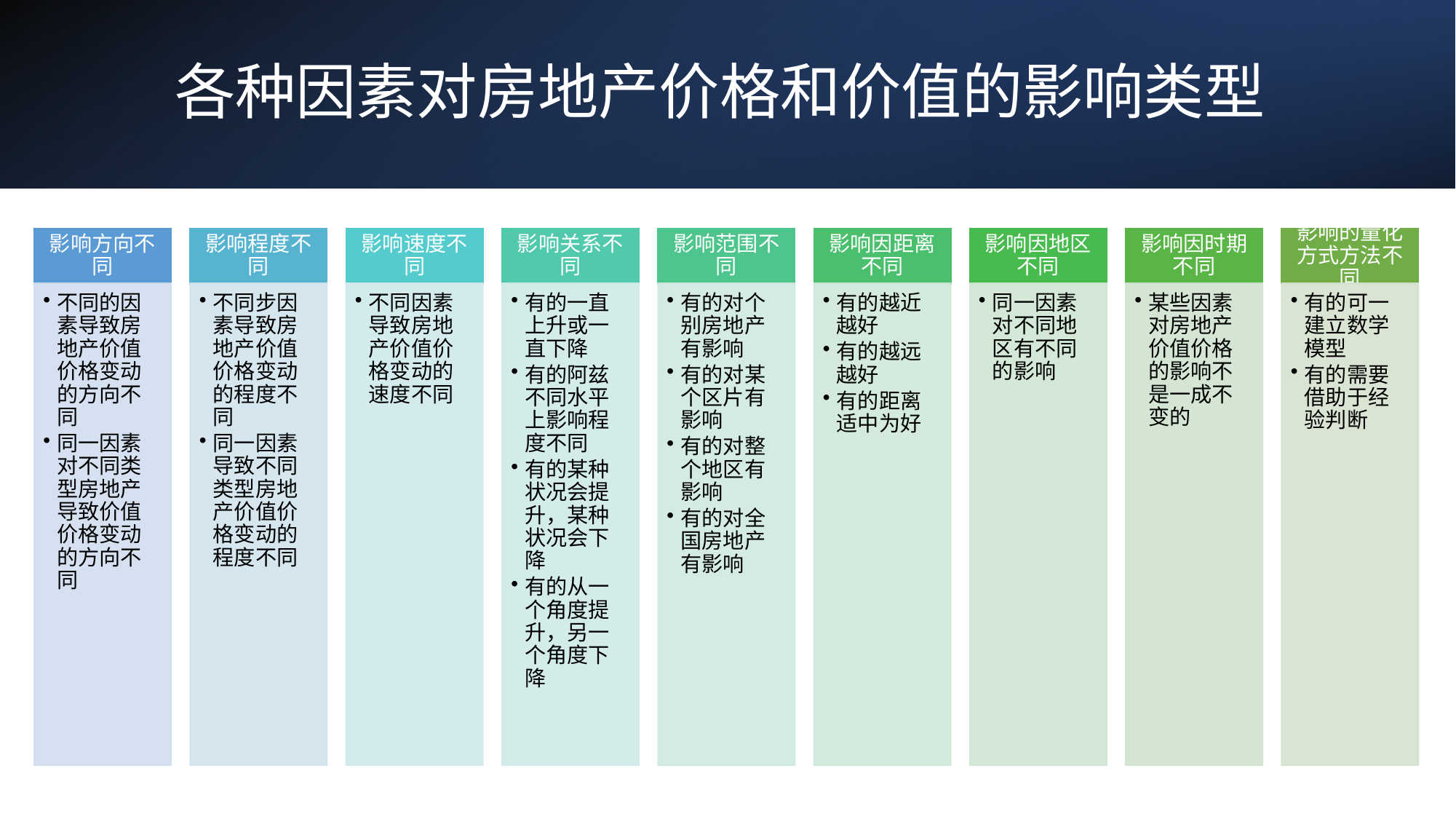

# 各种因素对房地产价格和价值的影响类型
影响方向不同
不同的因素导致房地产价值价格变动的方向不同
同一因素对不同类型房地产导致价值价格变动的方向不同
影响程度不同
不同步因素导致房地产价值价格变动的程度不同
同一因素导致不同类型房地产价值价格变动的程度不同
影响速度不同
不同因素导致房地产价值价格变动的速度不同
影响关系不同
有的一直上升或一直下降
有的阿兹不同水平上影响程度不同
有的某种状况会提升，某种状况会下降
有的从一个角度提升，另一个角度下降
影响范围不同
有的对个别房地产有影响
有的对某个区片有影响
有的对整个地区有影响
有的对全国房地产有影响
影响因距离不同
有的越近越好
有的越远越好
有的距离适中为好
影响因地区不同
同一因素对不同地区有不同的影响
影响因时期不同
某些因素对房地产价值价格的影响不是一成不变的
影响的量化方式方法不同
有的可一建立数学模型
有的需要借助于经验判断